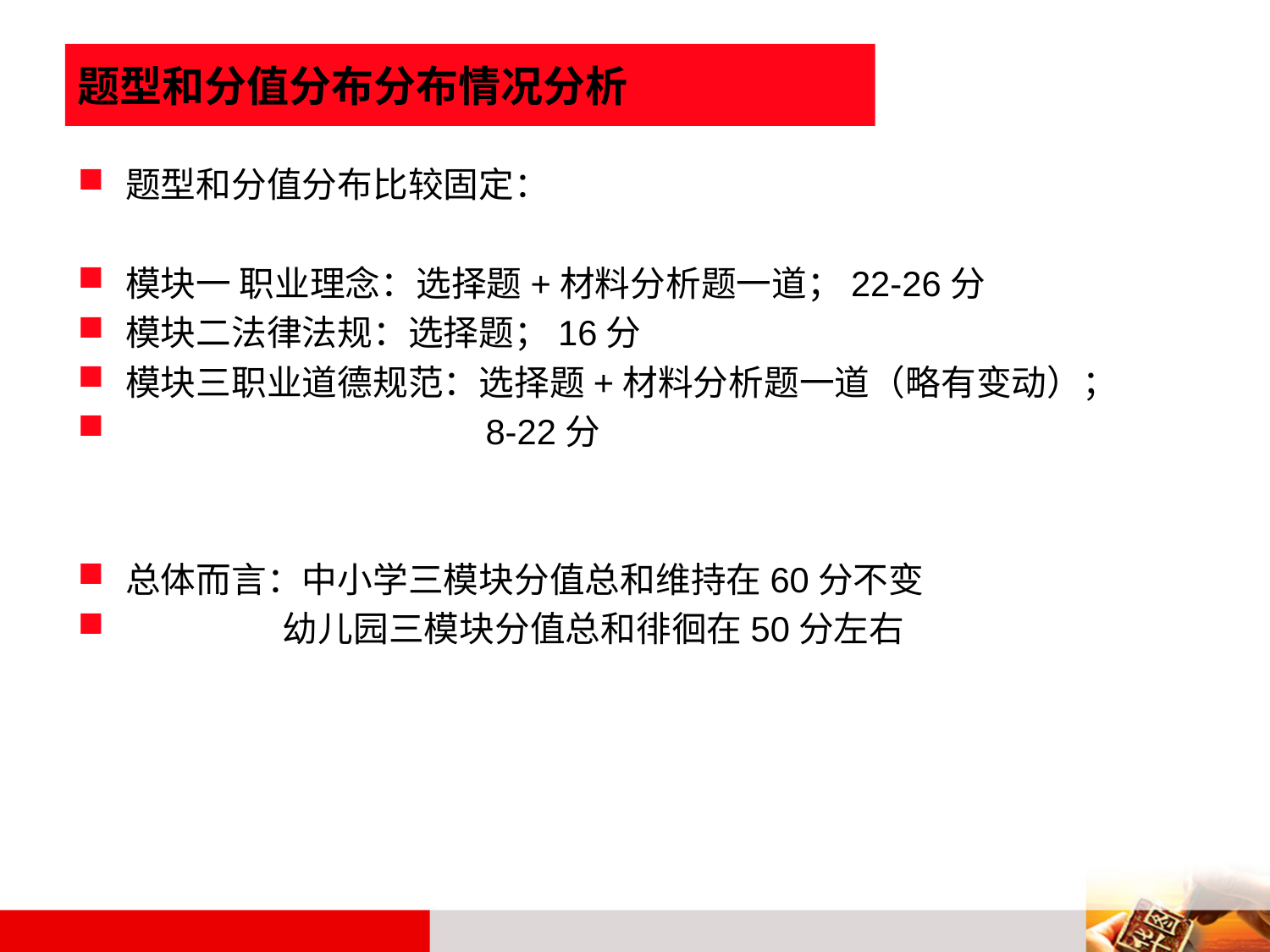

# 题型和分值分布分布情况分析
题型和分值分布比较固定：

模块一 职业理念：选择题+材料分析题一道；22-26分
模块二法律法规：选择题；16分
模块三职业道德规范：选择题+材料分析题一道（略有变动）；
                                     8-22分

总体而言：中小学三模块分值总和维持在60分不变
                   幼儿园三模块分值总和徘徊在50分左右